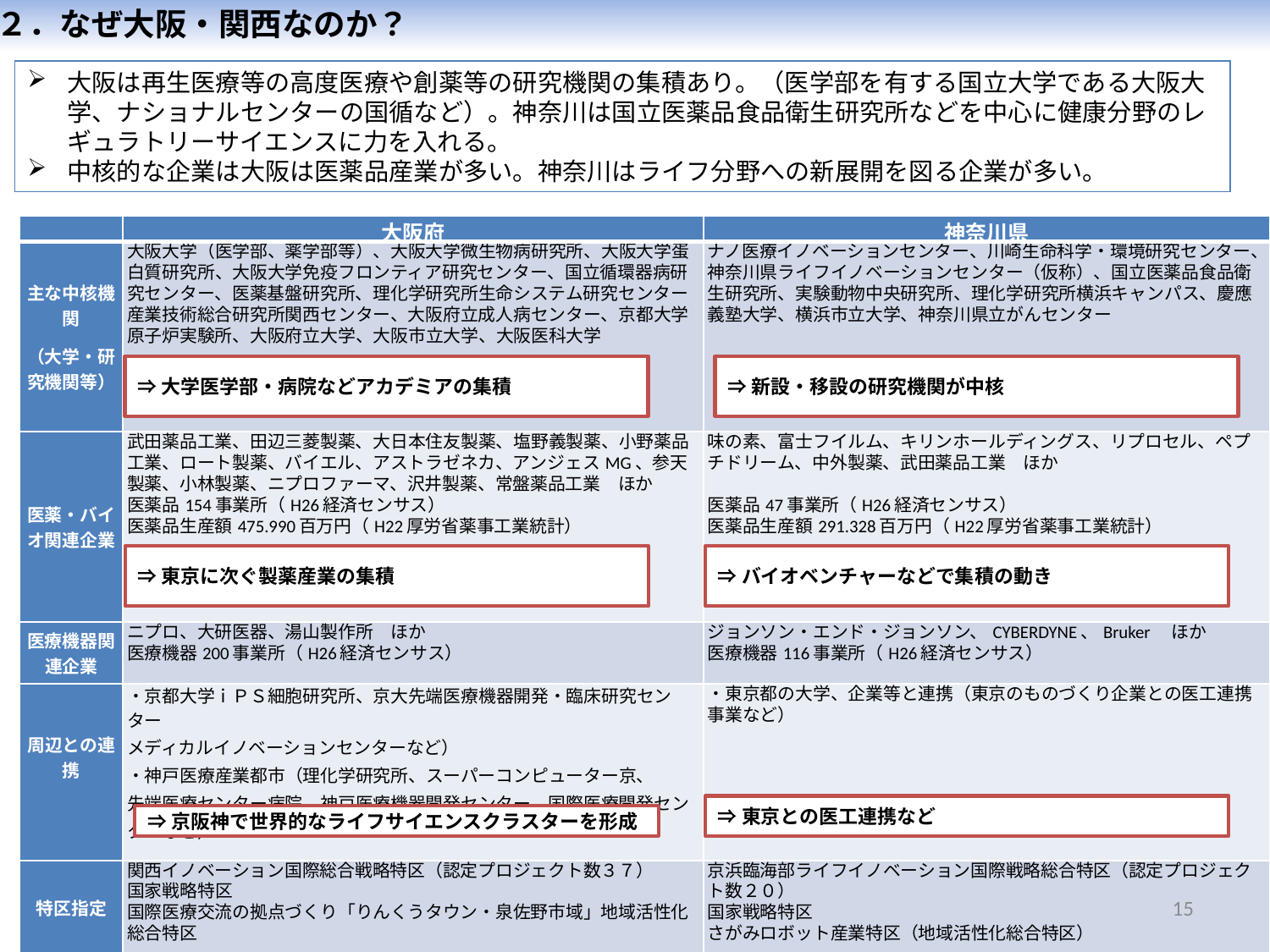

２．なぜ大阪・関西なのか？
大阪は再生医療等の高度医療や創薬等の研究機関の集積あり。（医学部を有する国立大学である大阪大学、ナショナルセンターの国循など）。神奈川は国立医薬品食品衛生研究所などを中心に健康分野のレギュラトリーサイエンスに力を入れる。
中核的な企業は大阪は医薬品産業が多い。神奈川はライフ分野への新展開を図る企業が多い。
|  | 大阪府 | 神奈川県 |
| --- | --- | --- |
| 主な中核機関 （大学・研究機関等） | 大阪大学（医学部、薬学部等）、大阪大学微生物病研究所、大阪大学蛋白質研究所、大阪大学免疫フロンティア研究センター、国立循環器病研究センター、医薬基盤研究所、理化学研究所生命システム研究センター 産業技術総合研究所関西センター、大阪府立成人病センター、京都大学原子炉実験所、大阪府立大学、大阪市立大学、大阪医科大学 | ナノ医療イノベーションセンター、川崎生命科学・環境研究センター、神奈川県ライフイノベーションセンター（仮称）、国立医薬品食品衛生研究所、実験動物中央研究所、理化学研究所横浜キャンパス、慶應義塾大学、横浜市立大学、神奈川県立がんセンター |
| 医薬・バイオ関連企業 | 武田薬品工業、田辺三菱製薬、大日本住友製薬、塩野義製薬、小野薬品工業、ロート製薬、バイエル、アストラゼネカ、アンジェスMG、参天製薬、小林製薬、ニプロファーマ、沢井製薬、常盤薬品工業　ほか 医薬品154事業所（H26経済センサス） 医薬品生産額475.990百万円（H22厚労省薬事工業統計） | 味の素、富士フイルム、キリンホールディングス、リプロセル、ペプチドリーム、中外製薬、武田薬品工業　ほか 医薬品47事業所（H26経済センサス） 医薬品生産額291.328百万円（H22厚労省薬事工業統計） |
| 医療機器関連企業 | ニプロ、大研医器、湯山製作所　ほか 医療機器200事業所（H26経済センサス） | ジョンソン・エンド・ジョンソン、CYBERDYNE、Bruker　ほか 医療機器116事業所（H26経済センサス） |
| 周辺との連携 | ・京都大学ｉＰＳ細胞研究所、京大先端医療機器開発・臨床研究センター メディカルイノベーションセンターなど） ・神戸医療産業都市（理化学研究所、スーパーコンピューター京、 先端医療センター病院、神戸医療機器開発センター、国際医療開発セン ターなど） | ・東京都の大学、企業等と連携（東京のものづくり企業との医工連携事業など） |
| 特区指定 | 関西イノベーション国際総合戦略特区（認定プロジェクト数３７） 国家戦略特区 国際医療交流の拠点づくり「りんくうタウン・泉佐野市域」地域活性化総合特区 | 京浜臨海部ライフイノベーション国際戦略総合特区（認定プロジェクト数２０） 国家戦略特区 さがみロボット産業特区（地域活性化総合特区） |
⇒大学医学部・病院などアカデミアの集積
⇒新設・移設の研究機関が中核
⇒東京に次ぐ製薬産業の集積
⇒バイオベンチャーなどで集積の動き
⇒東京との医工連携など
⇒京阪神で世界的なライフサイエンスクラスターを形成
15